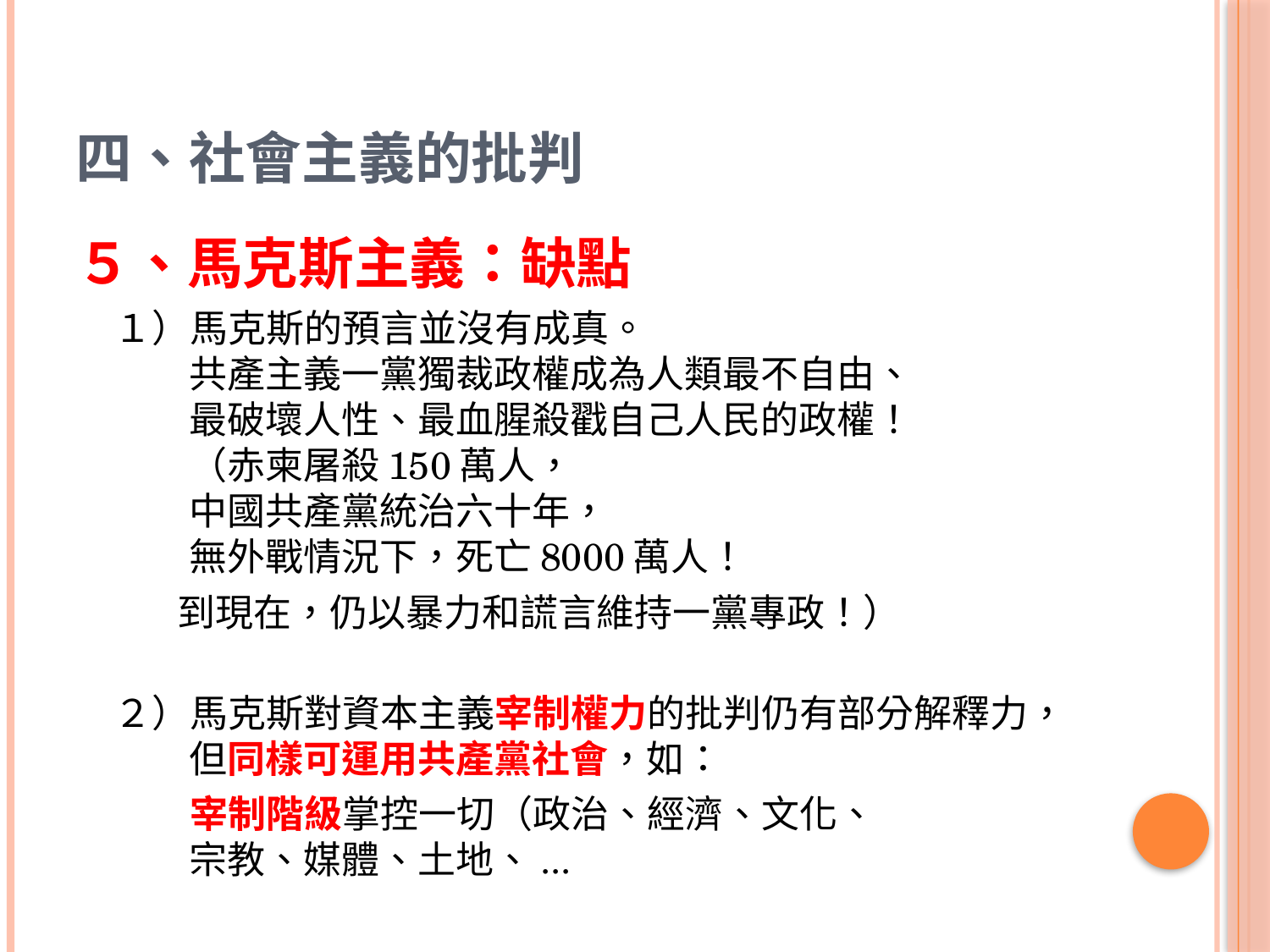

# 四、社會主義的批判
５、馬克斯主義：缺點
　１）馬克斯的預言並沒有成真。
　　共產主義一黨獨裁政權成為人類最不自由、
　　最破壞人性、最血腥殺戳自己人民的政權！
　　（赤柬屠殺150萬人，
　　中國共產黨統治六十年，
　　無外戰情況下，死亡8000萬人！
           到現在，仍以暴力和謊言維持一黨專政！）
　２）馬克斯對資本主義宰制權力的批判仍有部分解釋力，
　　但同樣可運用共產黨社會，如：
　　　宰制階級掌控一切（政治、經濟、文化、
　　宗教、媒體、土地、...